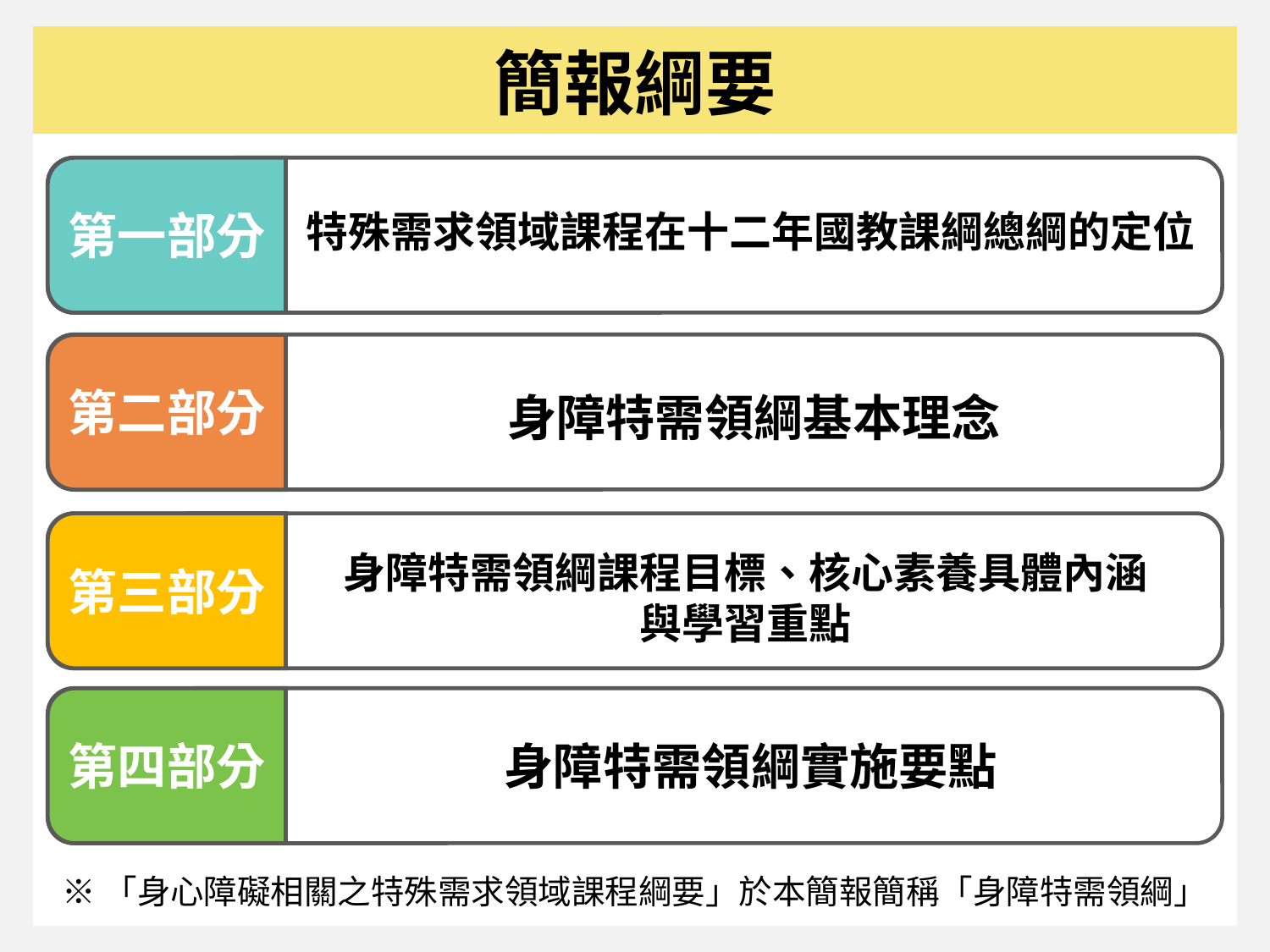

|  |
| --- |
|  |
簡報綱要

第一部分
特殊需求領域課程在十二年國教課綱總綱的定位

第二部分
身障特需領綱基本理念

身障特需領綱課程目標、核心素養具體內涵
與學習重點
第三部分

第四部分
身障特需領綱實施要點
※「身心障礙相關之特殊需求領域課程綱要」於本簡報簡稱「身障特需領綱」